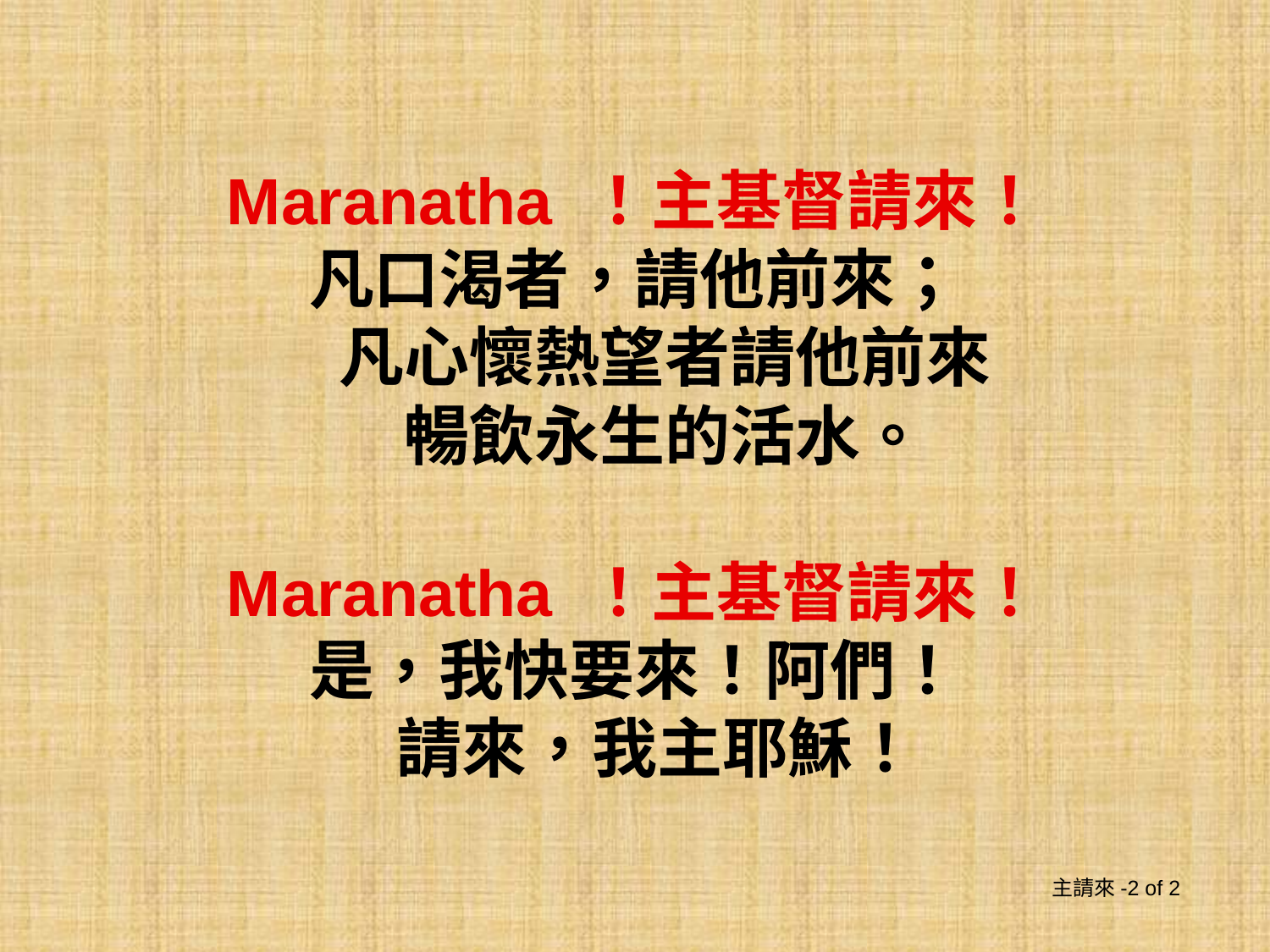

Maranatha ！主基督請來！
凡口渴者，請他前來；
   凡心懷熱望者請他前來
   暢飲永生的活水。

Maranatha ！主基督請來！
是，我快要來！阿們！
  請來，我主耶穌！

主請來-2 of 2